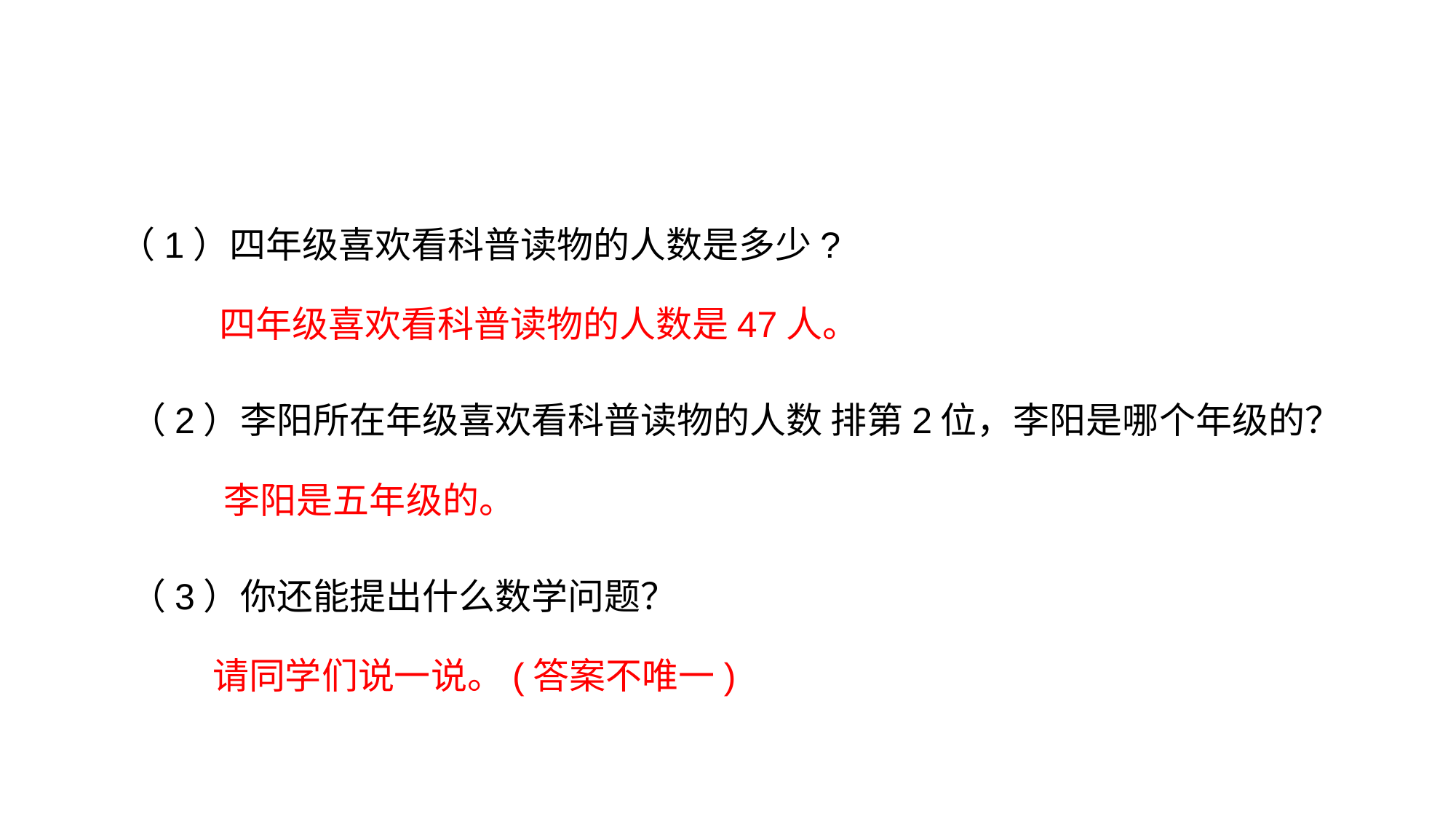

（1）四年级喜欢看科普读物的人数是多少?
四年级喜欢看科普读物的人数是47人。
（2）李阳所在年级喜欢看科普读物的人数 排第2位，李阳是哪个年级的？
李阳是五年级的。
（3）你还能提出什么数学问题？
请同学们说一说。(答案不唯一)